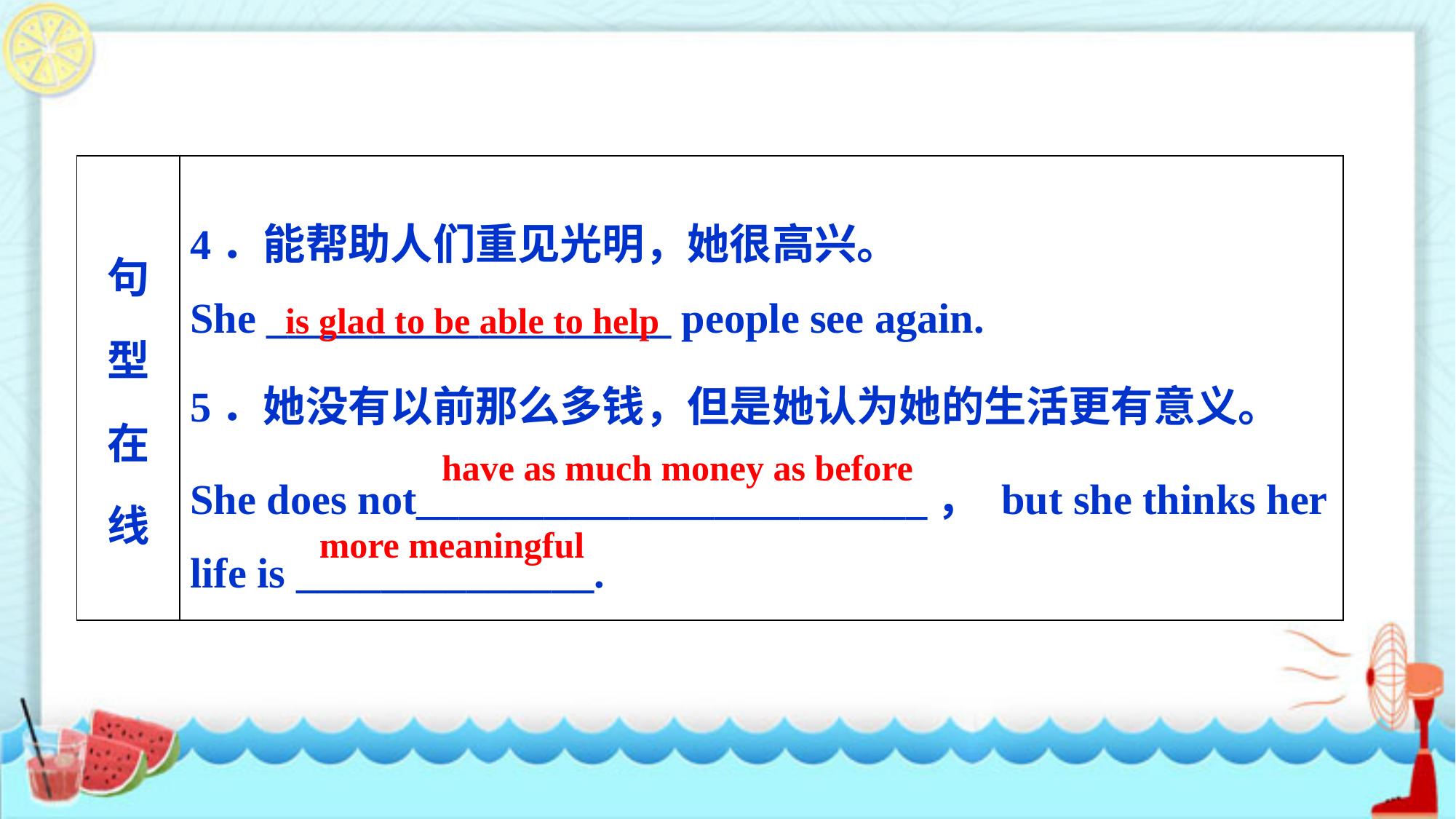

| 句 型 在 线 | 4．能帮助人们重见光明，她很高兴。 She \_\_\_\_\_\_\_\_\_\_\_\_\_\_\_\_\_\_\_ people see again. 5．她没有以前那么多钱，但是她认为她的生活更有意义。 She does not\_\_\_\_\_\_\_\_\_\_\_\_\_\_\_\_\_\_\_\_\_\_\_\_， but she thinks her life is \_\_\_\_\_\_\_\_\_\_\_\_\_\_. |
| --- | --- |
is glad to be able to help
have as much money as before
more meaningful